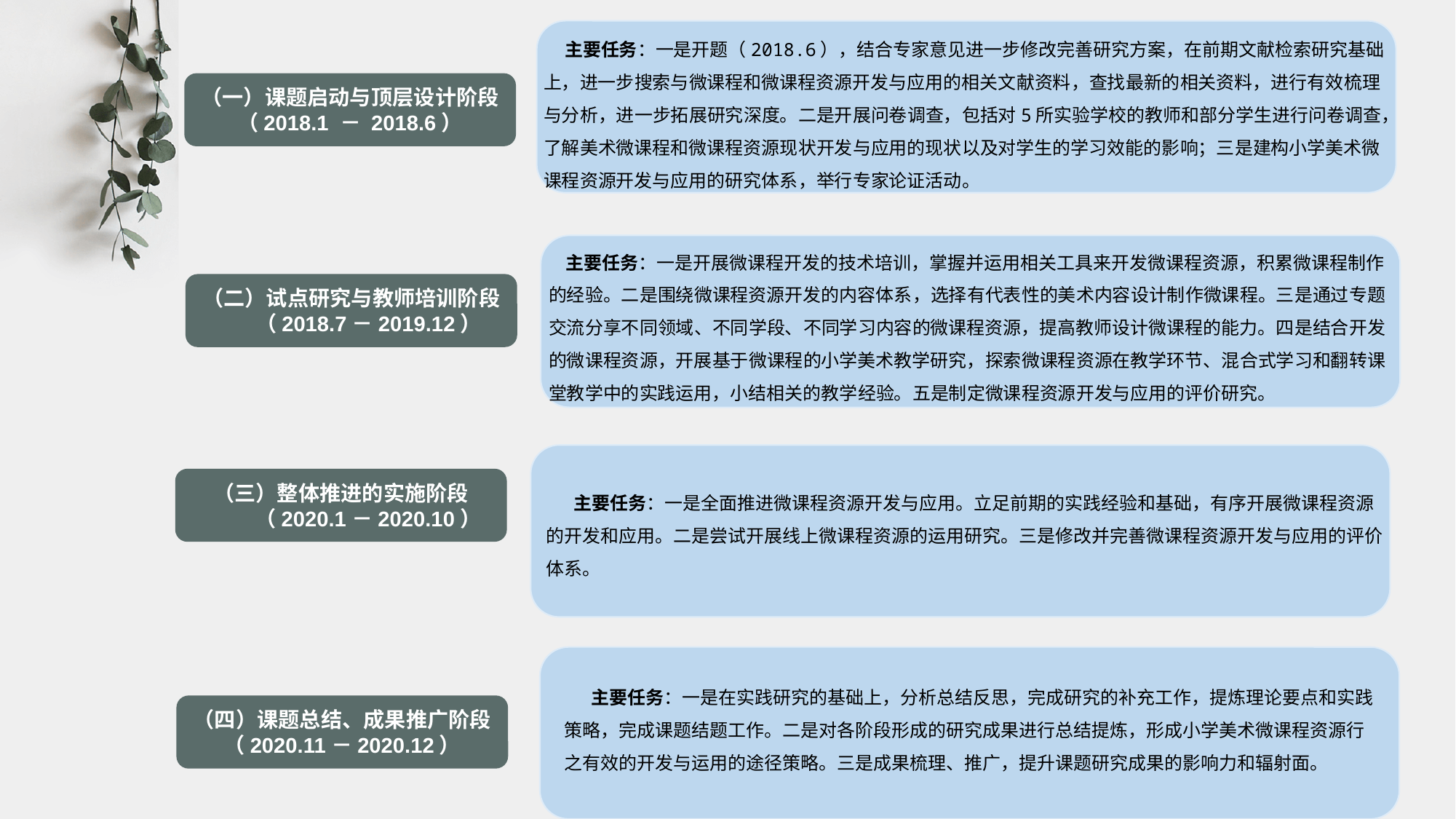

主要任务：一是开题（2018.6），结合专家意见进一步修改完善研究方案，在前期文献检索研究基础上，进一步搜索与微课程和微课程资源开发与应用的相关文献资料，查找最新的相关资料，进行有效梳理与分析，进一步拓展研究深度。二是开展问卷调查，包括对5所实验学校的教师和部分学生进行问卷调查，了解美术微课程和微课程资源现状开发与应用的现状以及对学生的学习效能的影响；三是建构小学美术微课程资源开发与应用的研究体系，举行专家论证活动。
（一）课题启动与顶层设计阶段
（2018.1 － 2018.6）
   主要任务：一是开展微课程开发的技术培训，掌握并运用相关工具来开发微课程资源，积累微课程制作的经验。二是围绕微课程资源开发的内容体系，选择有代表性的美术内容设计制作微课程。三是通过专题交流分享不同领域、不同学段、不同学习内容的微课程资源，提高教师设计微课程的能力。四是结合开发的微课程资源，开展基于微课程的小学美术教学研究，探索微课程资源在教学环节、混合式学习和翻转课堂教学中的实践运用，小结相关的教学经验。五是制定微课程资源开发与应用的评价研究。

（二）试点研究与教师培训阶段
      （2018.7－2019.12）
  美术微课程资源主要运用在主题讲授、示范创作和拓展延伸这三个学习环节中。通过主题讲授微课程，来引导学生掌握相关的学习内容。通过示范创作微课程，来引导学生掌握相关美术表现方法和美术创作过程及步骤。通过拓展延伸微课程，丰富学生的艺术素养和情感体验。

（三）整体推进的实施阶段
          （2020.1－2020.10）
主要任务：一是全面推进微课程资源开发与应用。立足前期的实践经验和基础，有序开展微课程资源的开发和应用。二是尝试开展线上微课程资源的运用研究。三是修改并完善微课程资源开发与应用的评价体系。

主要任务：一是在实践研究的基础上，分析总结反思，完成研究的补充工作，提炼理论要点和实践策略，完成课题结题工作。二是对各阶段形成的研究成果进行总结提炼，形成小学美术微课程资源行之有效的开发与运用的途径策略。三是成果梳理、推广，提升课题研究成果的影响力和辐射面。
（四）课题总结、成果推广阶段
（2020.11－2020.12）